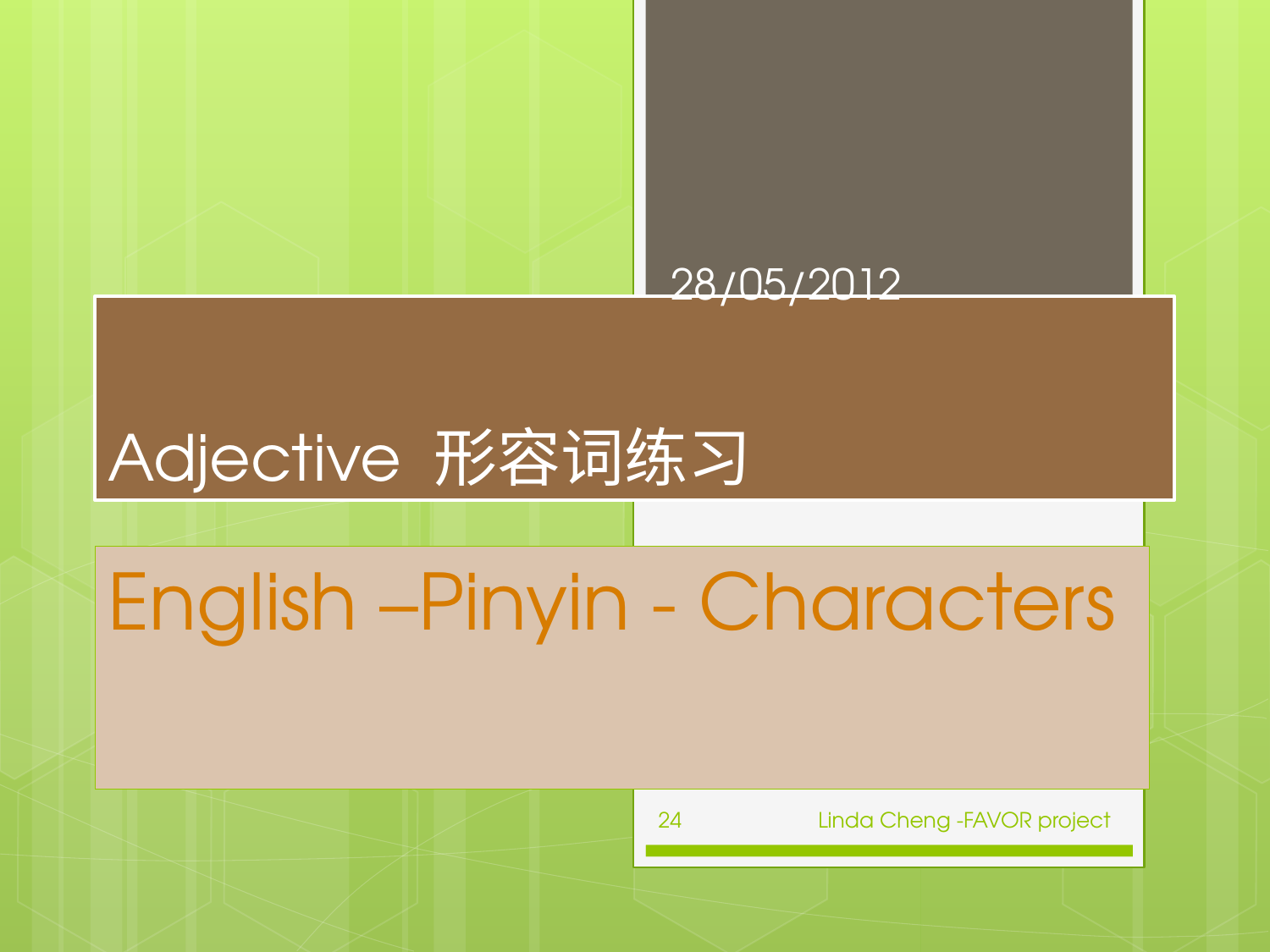

28/05/2012
# Adjective 形容词练习
English –Pinyin - Characters
24
Linda Cheng -FAVOR project